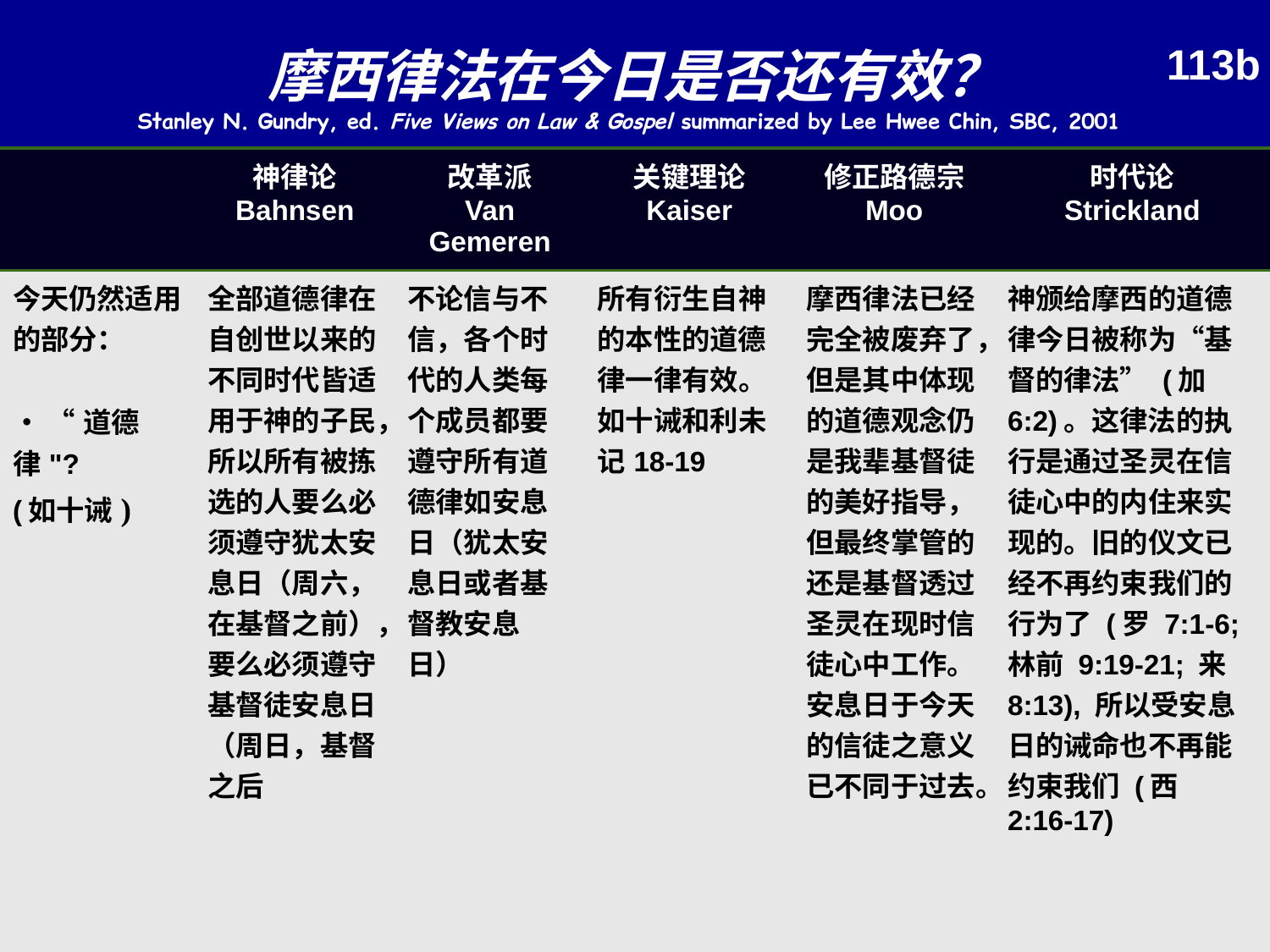

摩西律法在今日是否还有效？
113b
Stanley N. Gundry, ed. Five Views on Law & Gospel summarized by Lee Hwee Chin, SBC, 2001
|  | 神律论 Bahnsen | 改革派 Van Gemeren | 关键理论 Kaiser | 修正路德宗 Moo | 时代论 Strickland |
| --- | --- | --- | --- | --- | --- |
| 今天仍然适用的部分： • “道德律"? (如十诫) | 全部道德律在自创世以来的不同时代皆适用于神的子民，所以所有被拣选的人要么必须遵守犹太安息日（周六，在基督之前），要么必须遵守基督徒安息日（周日，基督之后 | 不论信与不信，各个时代的人类每个成员都要遵守所有道德律如安息日（犹太安息日或者基督教安息日） | 所有衍生自神的本性的道德律一律有效。如十诫和利未记18-19 | 摩西律法已经完全被废弃了，但是其中体现的道德观念仍是我辈基督徒的美好指导，但最终掌管的还是基督透过圣灵在现时信徒心中工作。安息日于今天的信徒之意义已不同于过去。 | 神颁给摩西的道德律今日被称为“基督的律法” (加 6:2)。这律法的执行是通过圣灵在信徒心中的内住来实现的。旧的仪文已经不再约束我们的行为了 (罗 7:1-6; 林前 9:19-21; 来 8:13), 所以受安息日的诫命也不再能约束我们 (西 2:16-17) |